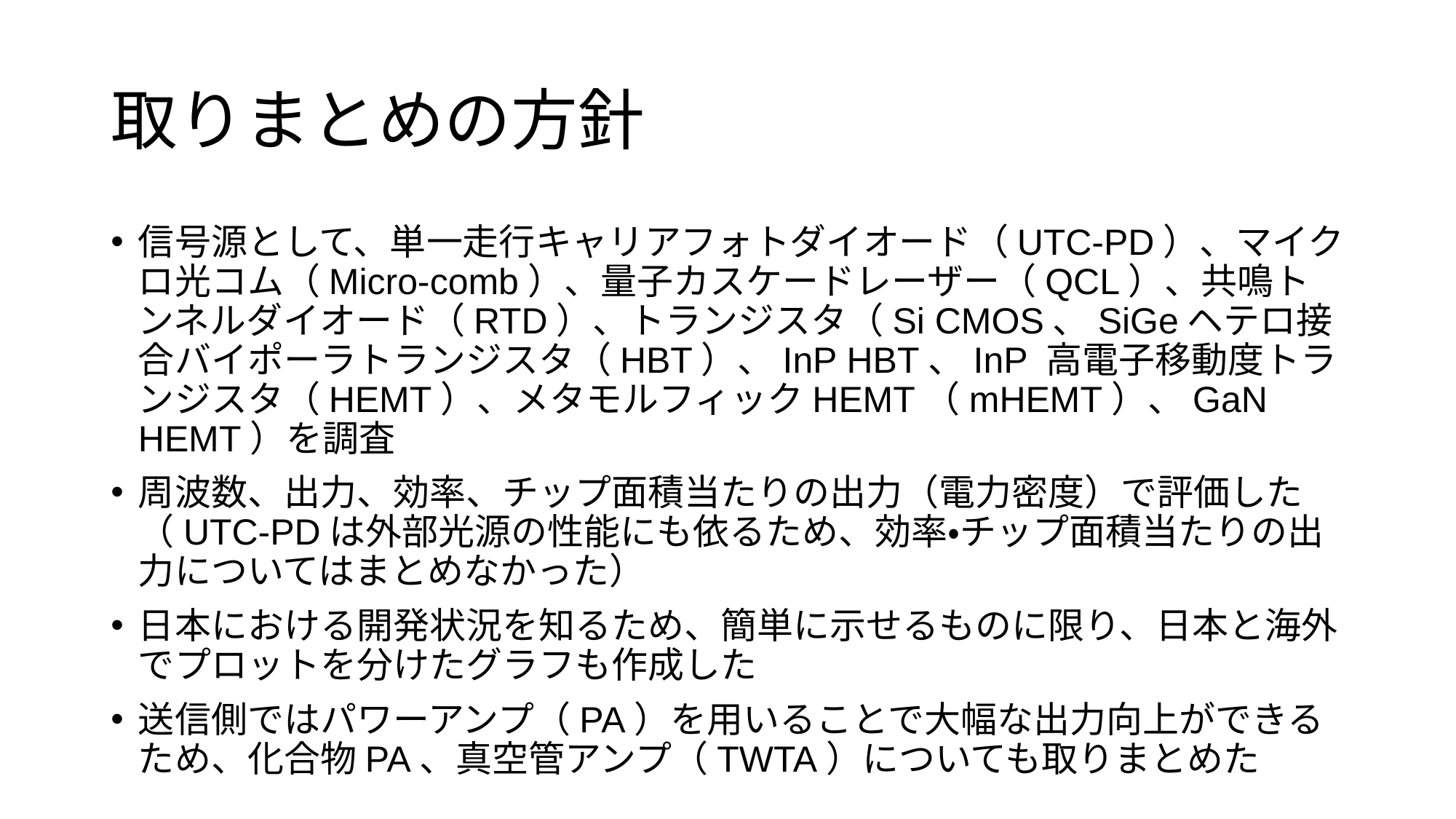

# 取りまとめの方針
信号源として、単一走行キャリアフォトダイオード（UTC-PD）、マイクロ光コム（Micro-comb）、量子カスケードレーザー（QCL）、共鳴トンネルダイオード（RTD）、トランジスタ（Si CMOS、SiGeヘテロ接合バイポーラトランジスタ（HBT）、InP HBT、InP 高電子移動度トランジスタ（HEMT）、メタモルフィックHEMT（mHEMT）、GaN HEMT）を調査
周波数、出力、効率、チップ面積当たりの出力（電力密度）で評価した
（UTC-PDは外部光源の性能にも依るため、効率・チップ面積当たりの出力についてはまとめなかった）
日本における開発状況を知るため、簡単に示せるものに限り、日本と海外でプロットを分けたグラフも作成した
送信側ではパワーアンプ（PA）を用いることで大幅な出力向上ができるため、化合物PA、真空管アンプ（TWTA）についても取りまとめた